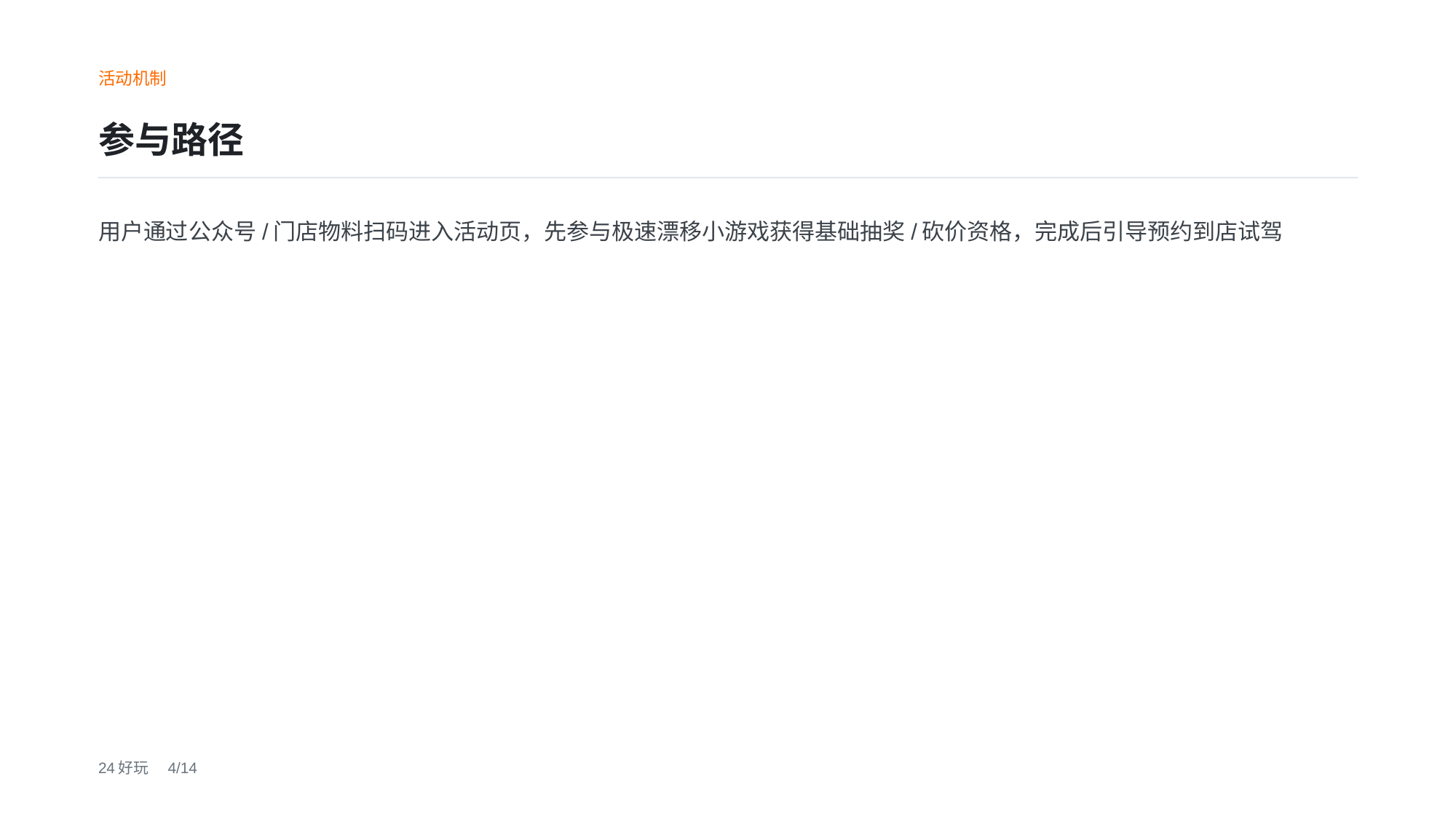

活动机制
参与路径

用户通过公众号/门店物料扫码进入活动页，先参与极速漂移小游戏获得基础抽奖/砍价资格，完成后引导预约到店试驾
24好玩　4/14